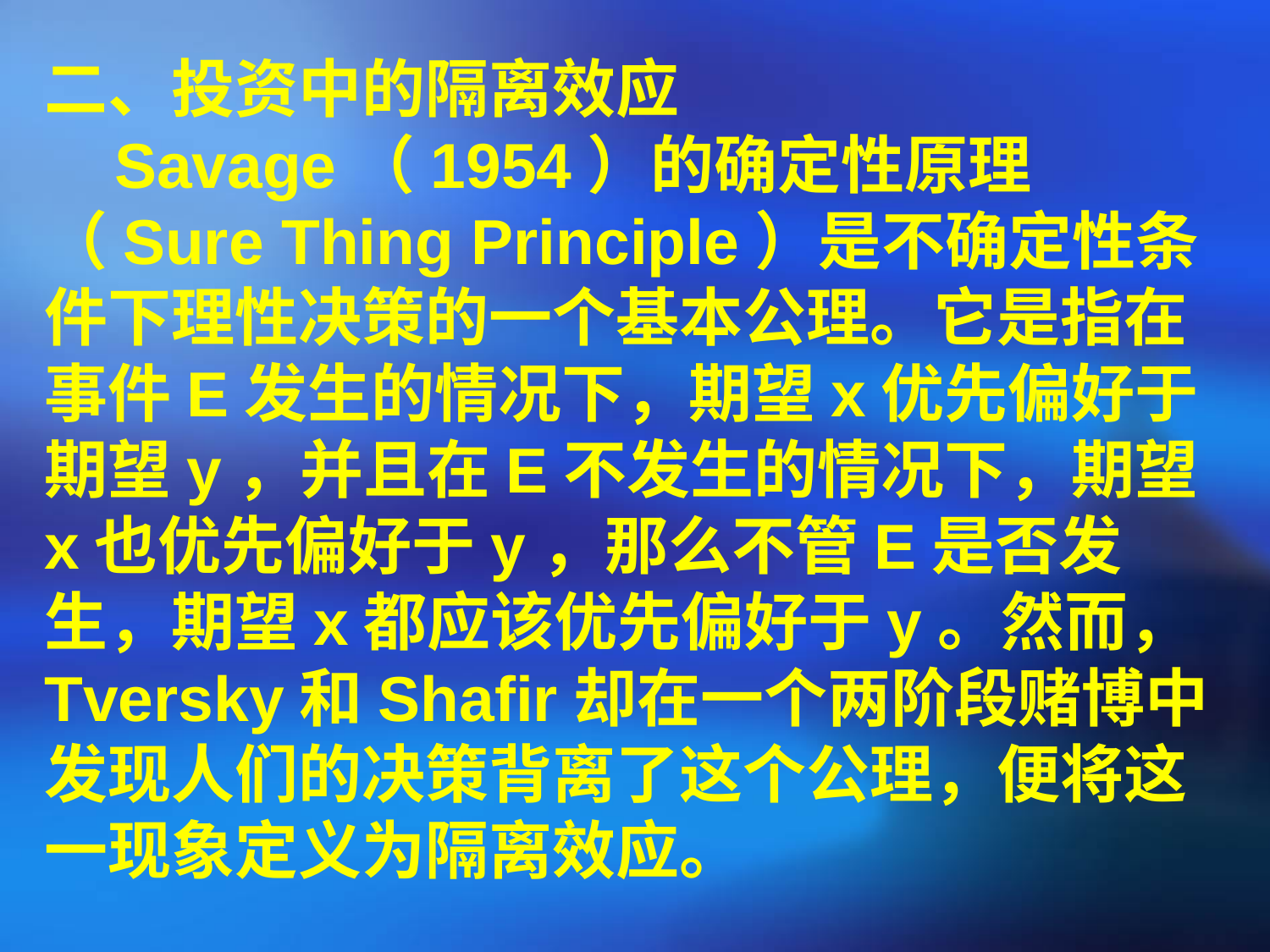

二、投资中的隔离效应
    Savage（1954）的确定性原理（Sure Thing Principle）是不确定性条件下理性决策的一个基本公理。它是指在事件E发生的情况下，期望x优先偏好于期望y，并且在E不发生的情况下，期望x也优先偏好于y，那么不管E是否发生，期望x都应该优先偏好于y。然而，Tversky和Shafir却在一个两阶段赌博中发现人们的决策背离了这个公理，便将这一现象定义为隔离效应。